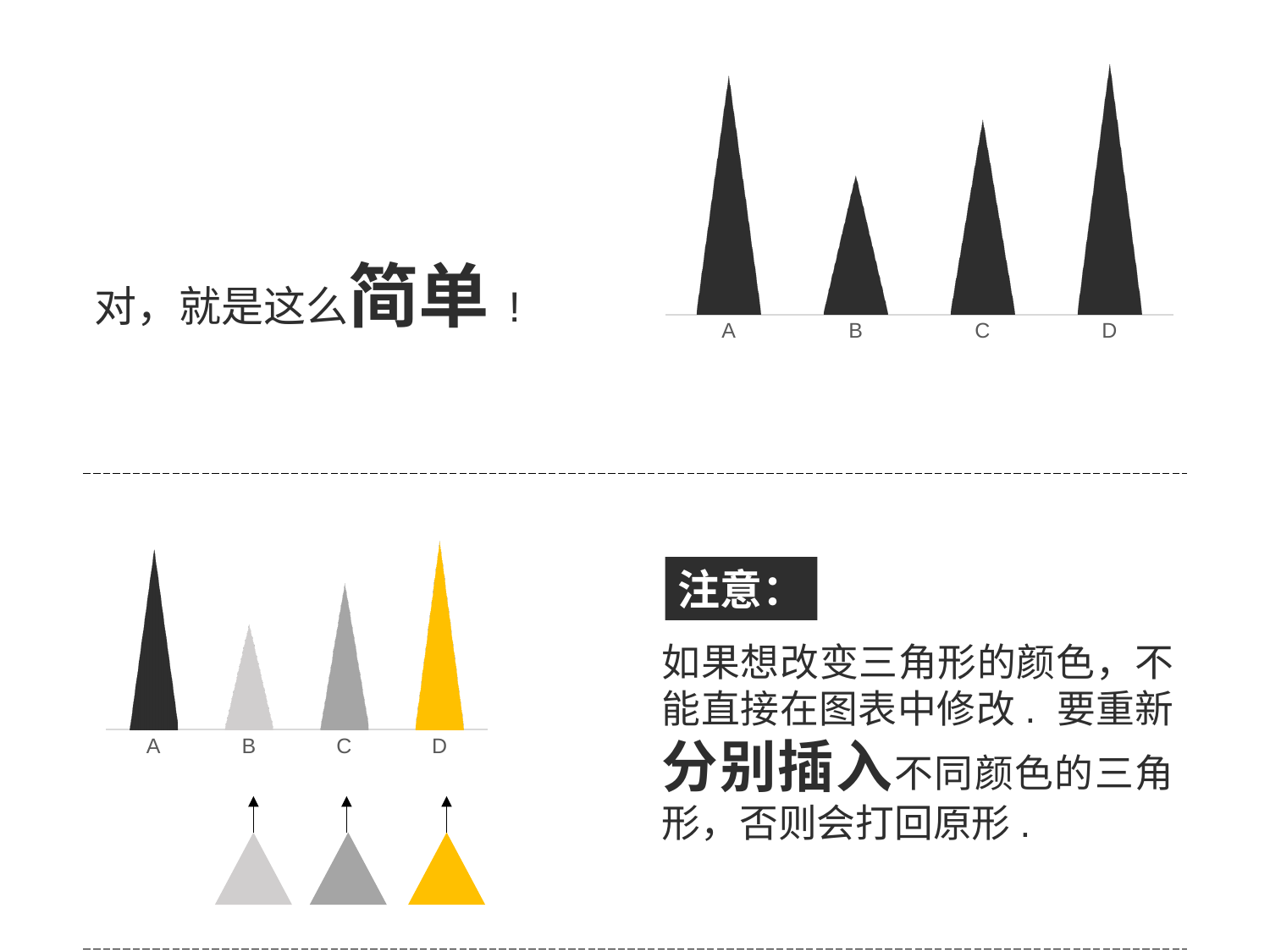

### Chart

| Category | 系列 1 |
|---|---|
| A | 4.3 |
| B | 2.5 |
| C | 3.5 |
| D | 4.5 |
对，就是这么简单 !

### Chart

| Category | 系列 1 |
|---|---|
| A | 4.3 |
| B | 2.5 |
| C | 3.5 |
| D | 4.5 |
注意：
如果想改变三角形的颜色，不能直接在图表中修改. 要重新分别插入不同颜色的三角形，否则会打回原形.